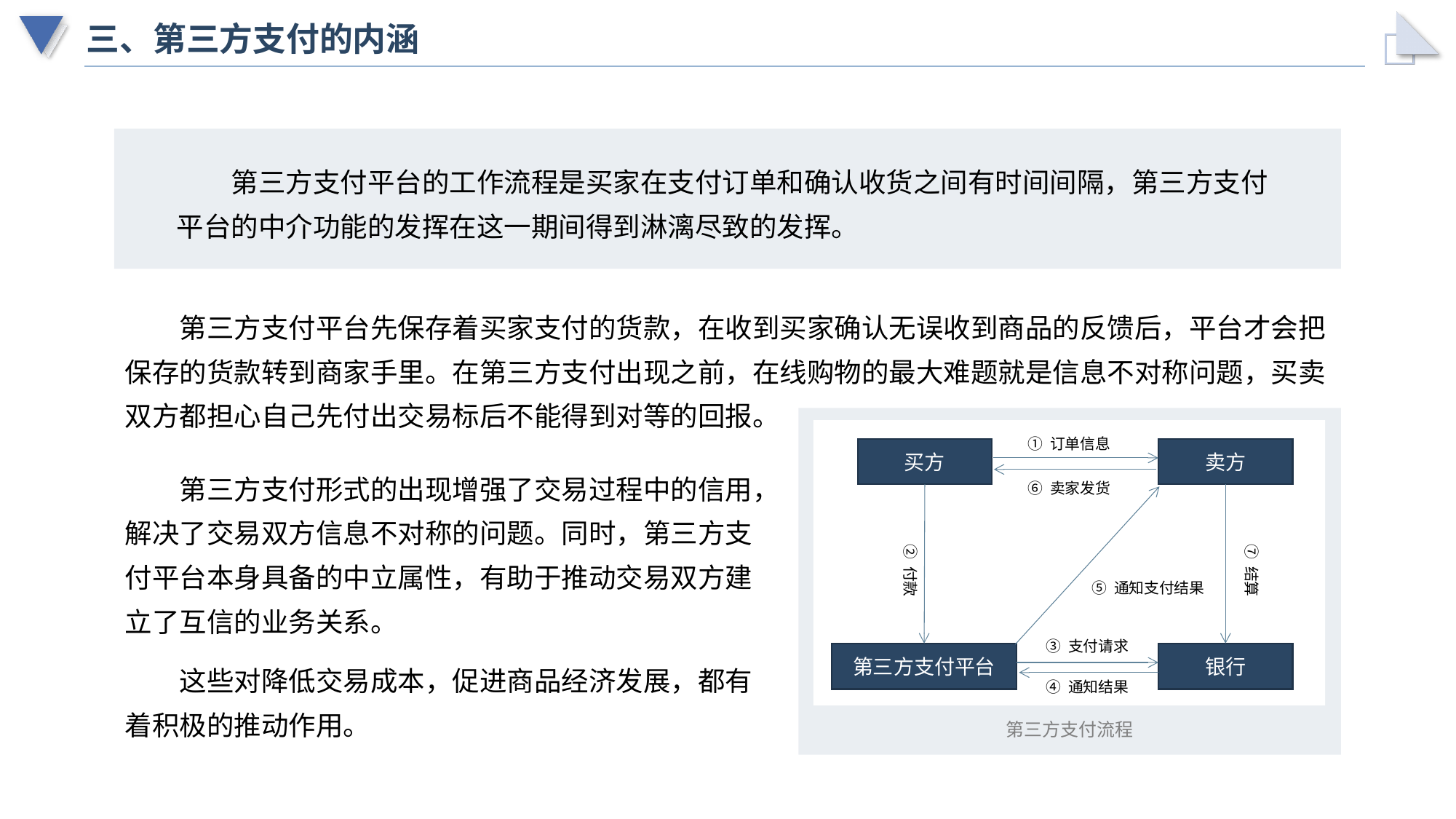

# 三、第三方支付的内涵

第三方支付平台的工作流程是买家在支付订单和确认收货之间有时间间隔，第三方支付平台的中介功能的发挥在这一期间得到淋漓尽致的发挥。
第三方支付平台先保存着买家支付的货款，在收到买家确认无误收到商品的反馈后，平台才会把保存的货款转到商家手里。在第三方支付出现之前，在线购物的最大难题就是信息不对称问题，买卖双方都担心自己先付出交易标后不能得到对等的回报。

第三方支付流程

① 订单信息
买方
卖方
⑥ 卖家发货
② 付款
⑦ 结算
⑤ 通知支付结果
③ 支付请求
第三方支付平台
银行
④ 通知结果
第三方支付形式的出现增强了交易过程中的信用，解决了交易双方信息不对称的问题。同时，第三方支付平台本身具备的中立属性，有助于推动交易双方建立了互信的业务关系。
这些对降低交易成本，促进商品经济发展，都有着积极的推动作用。